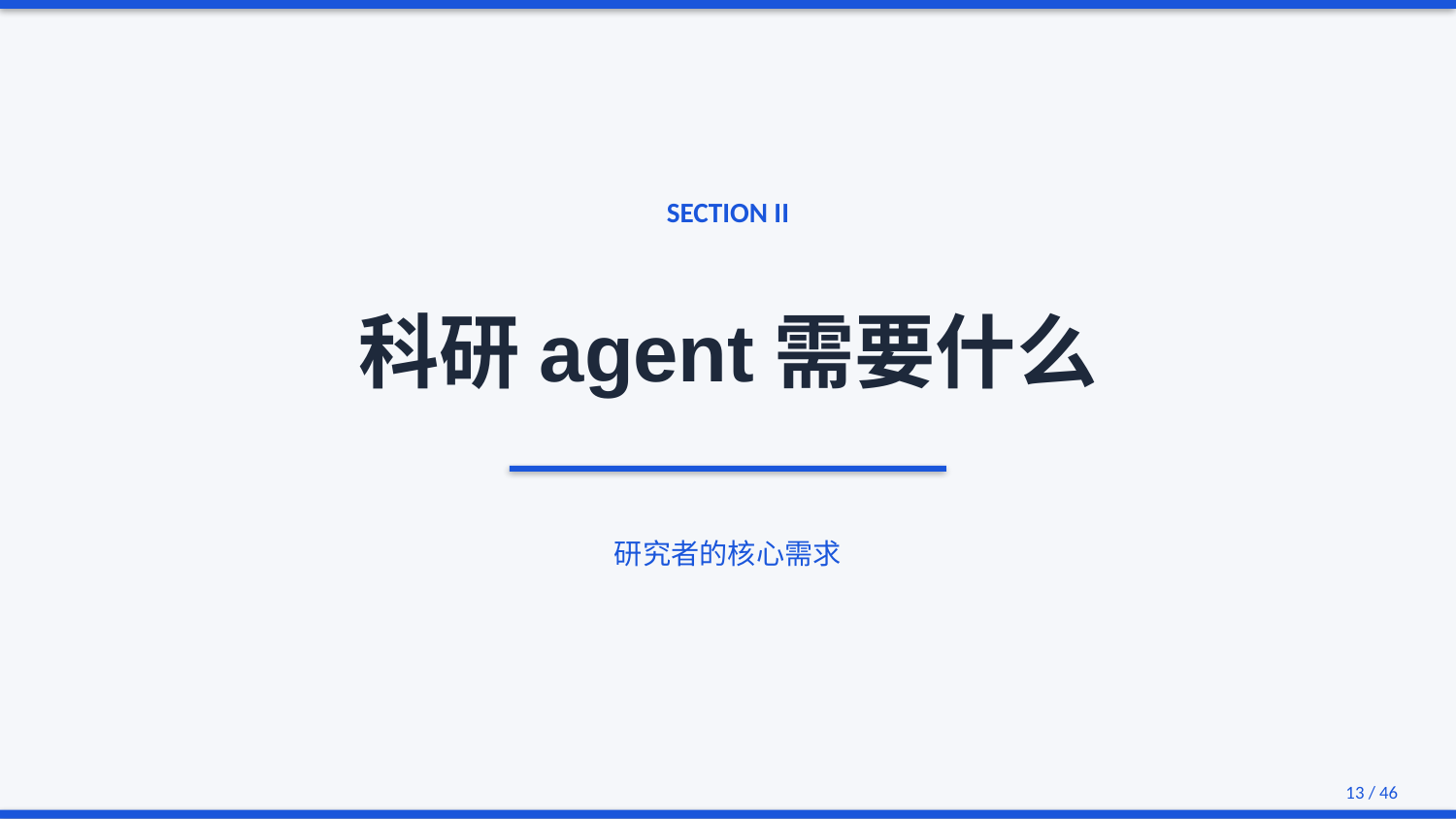

SECTION II
科研agent需要什么

研究者的核心需求
13 / 46